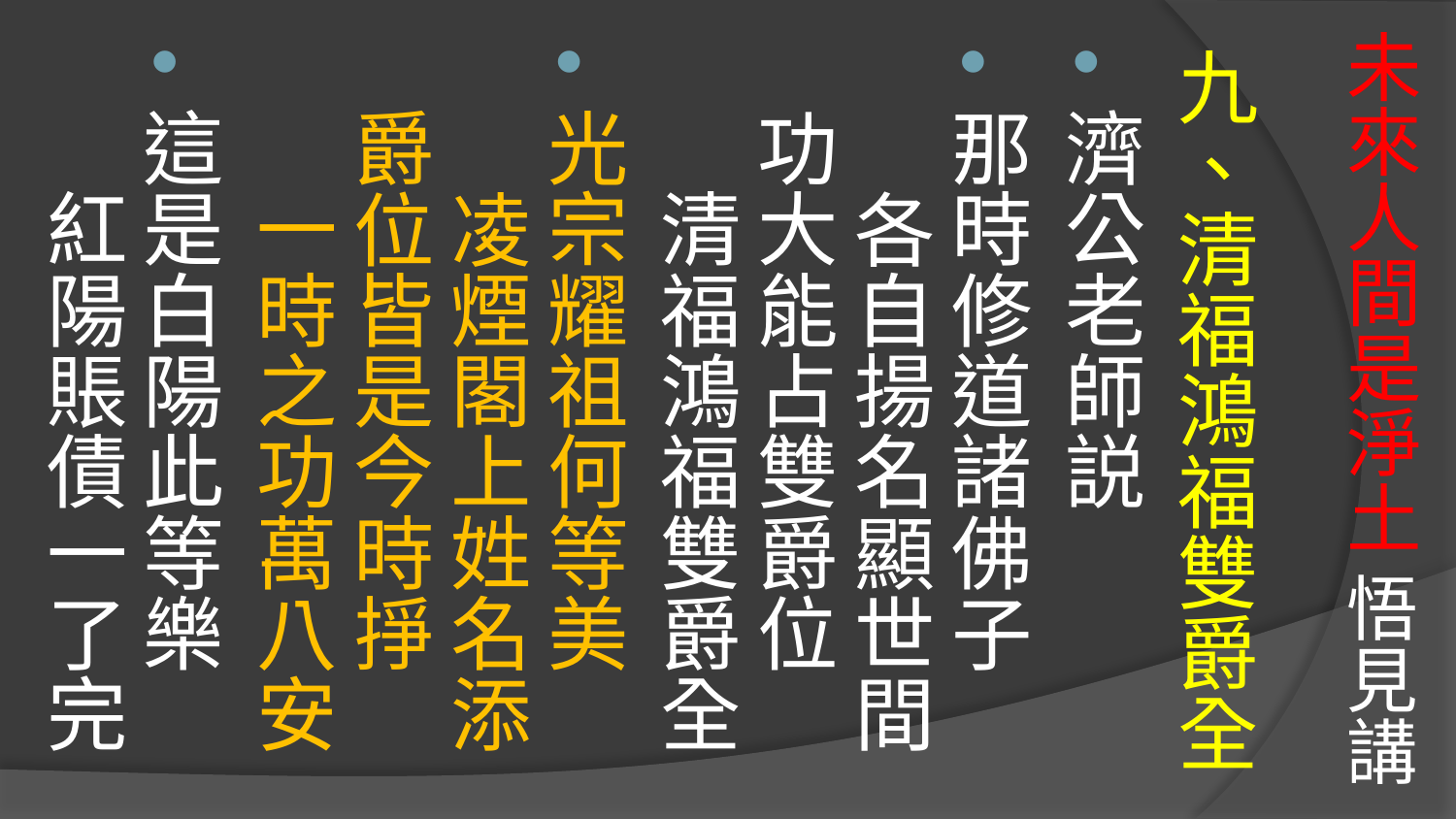

# 未來人間是淨土 悟見講
九、清福鴻福雙爵全
濟公老師説
那時修道諸佛子　　各自揚名顯世間
功大能占雙爵位　　清福鴻福雙爵全
光宗耀祖何等美　　凌煙閣上姓名添
爵位皆是今時掙　　一時之功萬八安
這是白陽此等樂　　紅陽賬債一了完